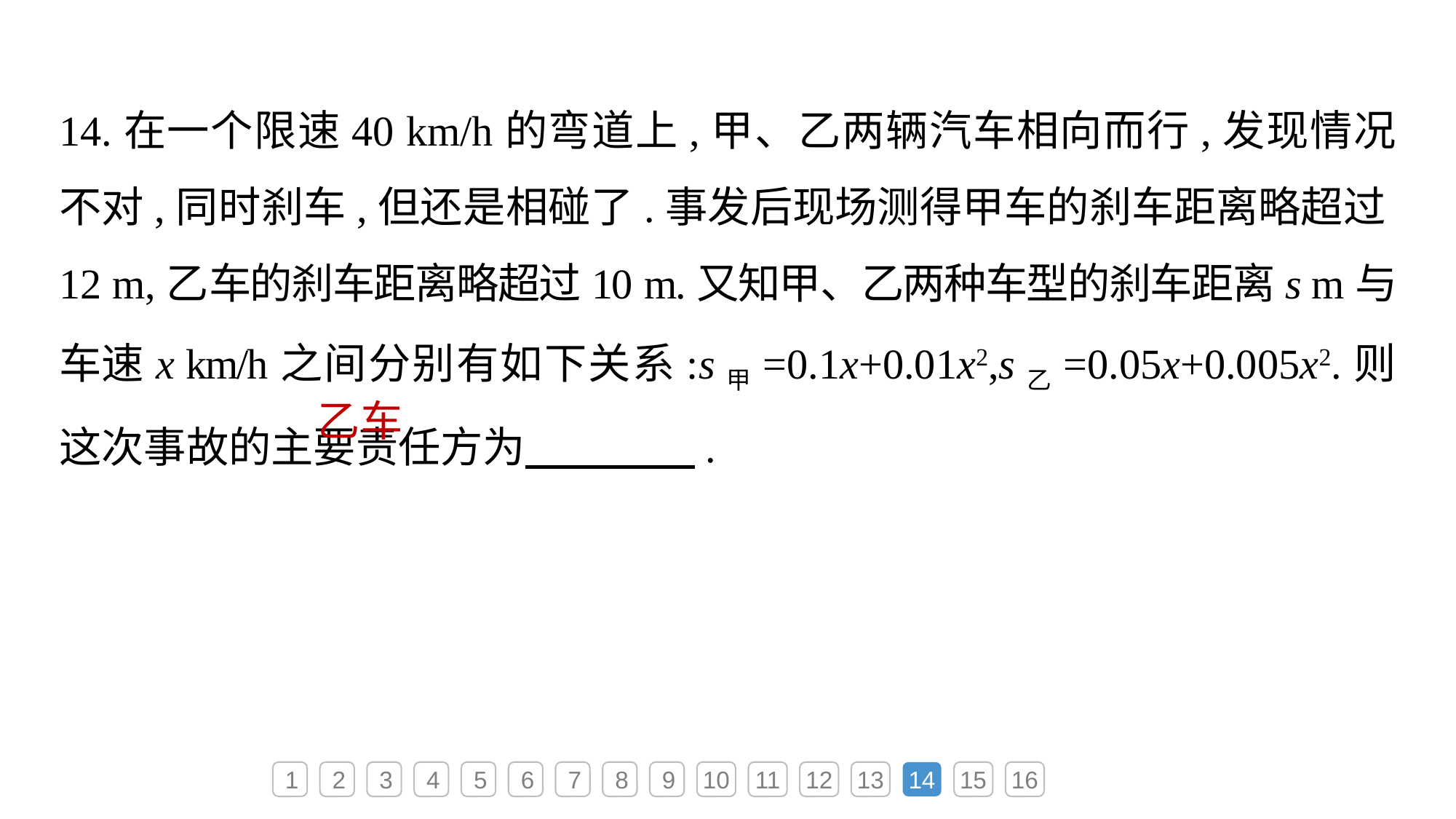

14.在一个限速40 km/h的弯道上,甲、乙两辆汽车相向而行,发现情况不对,同时刹车,但还是相碰了.事发后现场测得甲车的刹车距离略超过12 m,乙车的刹车距离略超过10 m.又知甲、乙两种车型的刹车距离s m与车速x km/h之间分别有如下关系:s甲=0.1x+0.01x2,s乙=0.05x+0.005x2.则这次事故的主要责任方为　　　　.
乙车
1
2
3
4
5
6
7
8
9
10
11
12
13
14
15
16